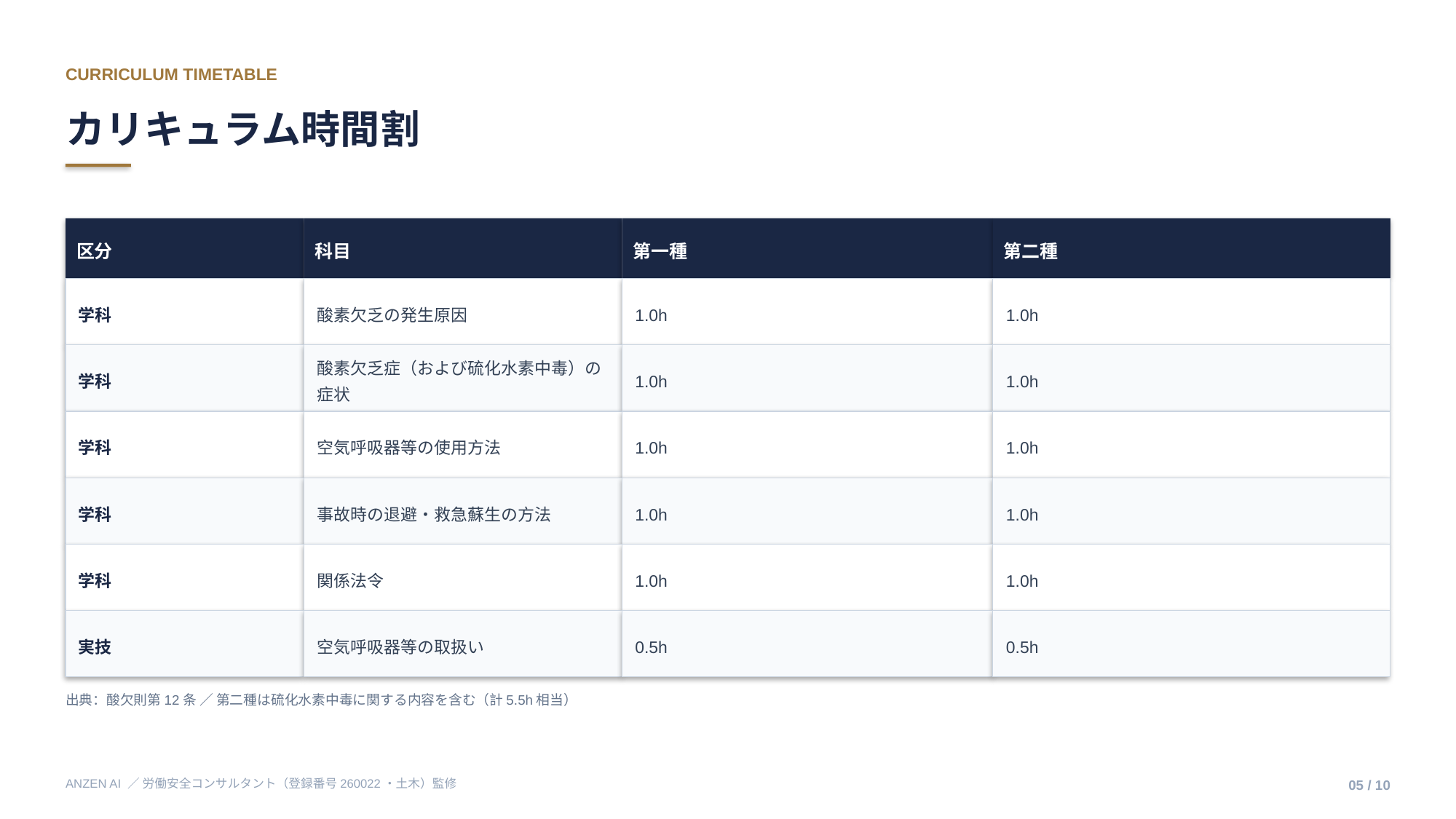

CURRICULUM TIMETABLE
カリキュラム時間割

区分

科目

第一種

第二種

学科

酸素欠乏の発生原因

1.0h

1.0h

学科

酸素欠乏症（および硫化水素中毒）の症状

1.0h

1.0h

学科

空気呼吸器等の使用方法

1.0h

1.0h

学科

事故時の退避・救急蘇生の方法

1.0h

1.0h

学科

関係法令

1.0h

1.0h

実技

空気呼吸器等の取扱い

0.5h

0.5h
出典：酸欠則第12条 ／ 第二種は硫化水素中毒に関する内容を含む（計5.5h相当）
ANZEN AI ／ 労働安全コンサルタント（登録番号260022・土木）監修
05 / 10